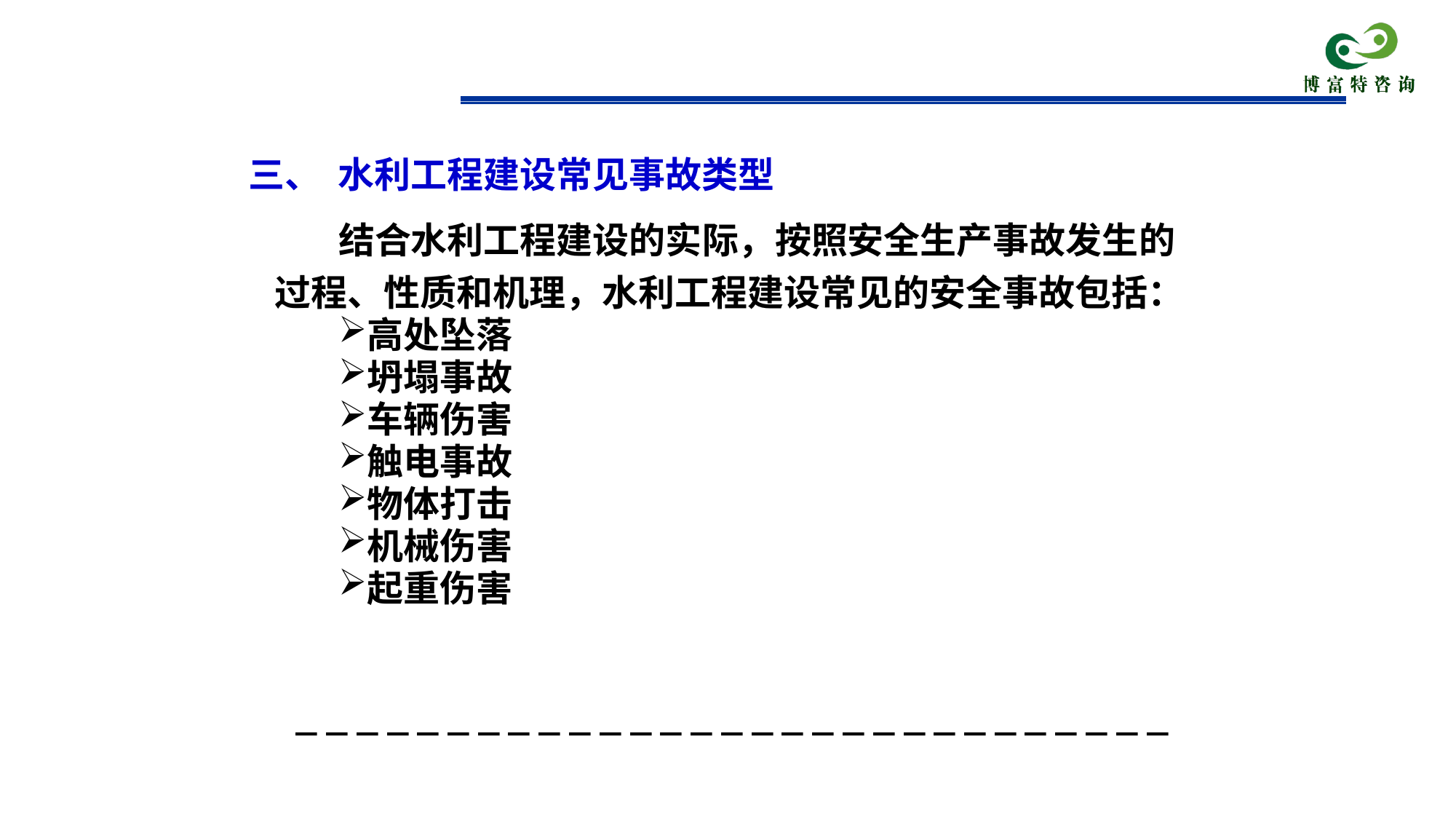

# 三、  水利工程建设常见事故类型
结合水利工程建设的实际，按照安全生产事故发生的过程、性质和机理，水利工程建设常见的安全事故包括：
高处坠落
坍塌事故
车辆伤害
触电事故
物体打击
机械伤害
起重伤害

－－－－－－－－－－－－－－－－－－－－－－－－－－－－－